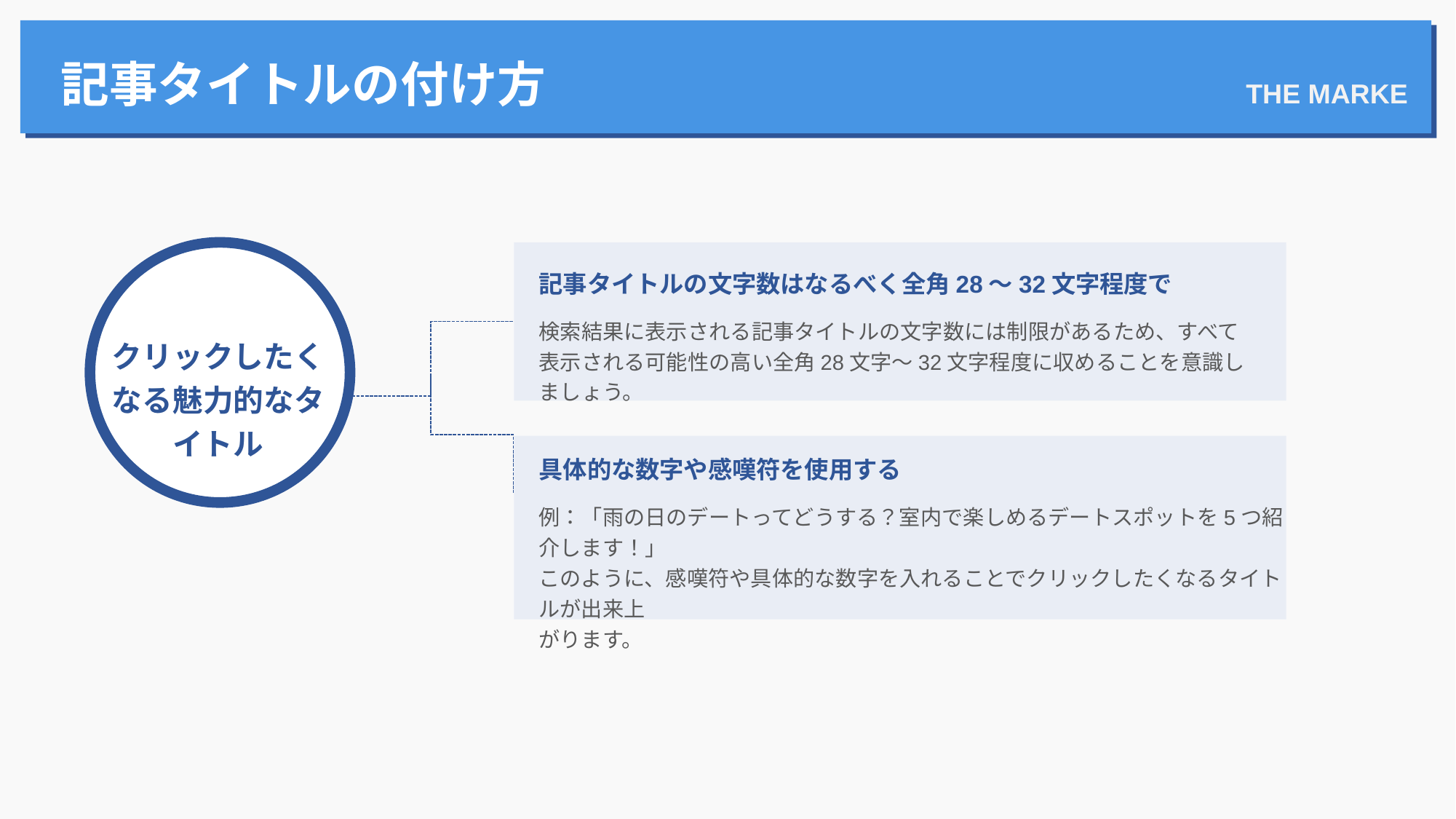

THE MARKE
記事タイトルの付け方

記事タイトルの文字数はなるべく全角28～32文字程度で
検索結果に表示される記事タイトルの文字数には制限があるため、すべて表示される可能性の高い全角28文字～32文字程度に収めることを意識しましょう。
クリックしたくなる魅力的なタイトル

具体的な数字や感嘆符を使用する
例：「雨の日のデートってどうする？室内で楽しめるデートスポットを5つ紹介します！」
このように、感嘆符や具体的な数字を入れることでクリックしたくなるタイトルが出来上
がります。